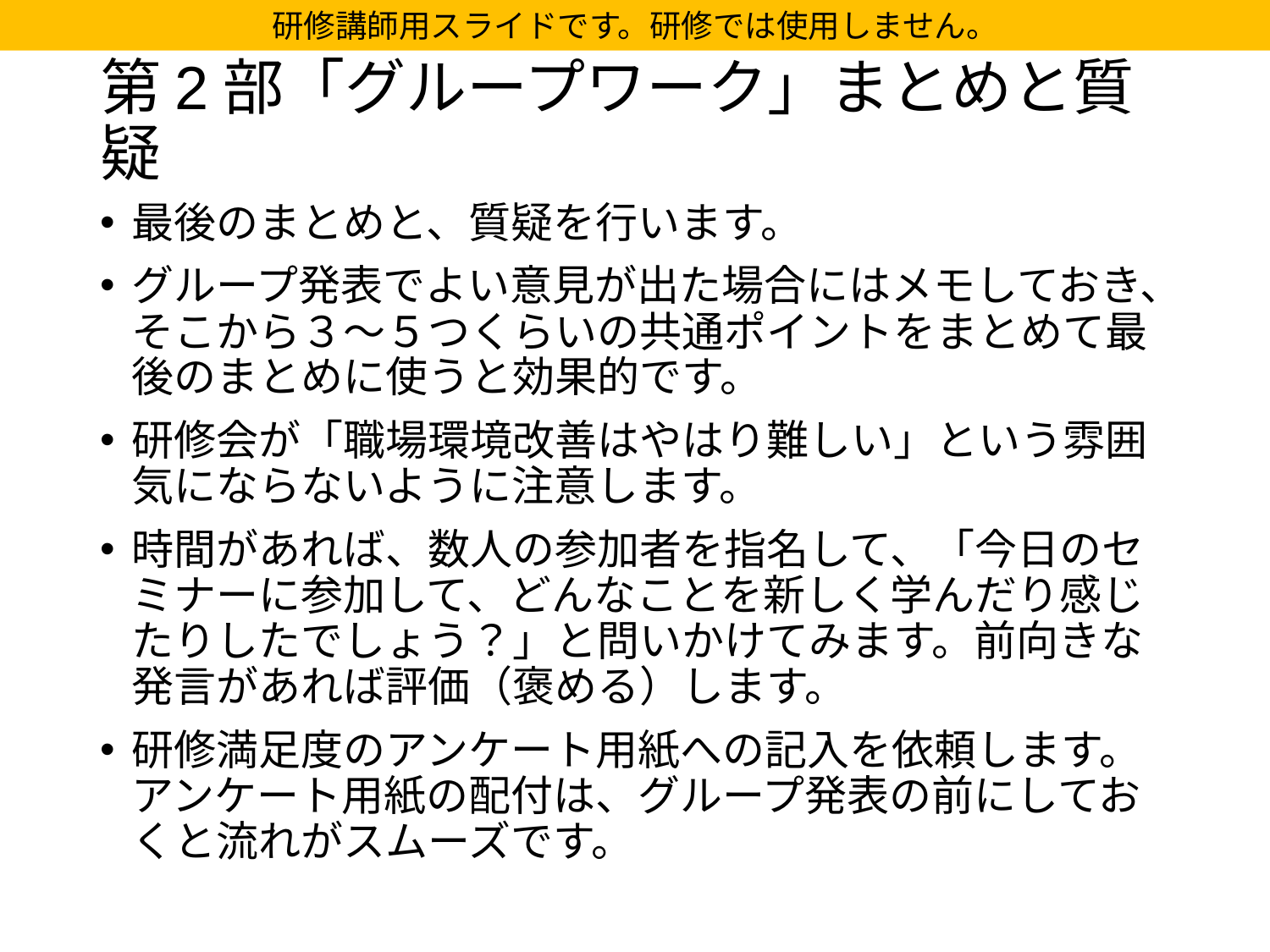

研修講師用スライドです。研修では使用しません。
# 第2部「グループワーク」まとめと質疑
最後のまとめと、質疑を行います。
グループ発表でよい意見が出た場合にはメモしておき、そこから３～５つくらいの共通ポイントをまとめて最後のまとめに使うと効果的です。
研修会が「職場環境改善はやはり難しい」という雰囲気にならないように注意します。
時間があれば、数人の参加者を指名して、「今日のセミナーに参加して、どんなことを新しく学んだり感じたりしたでしょう？」と問いかけてみます。前向きな発言があれば評価（褒める）します。
研修満足度のアンケート用紙への記入を依頼します。アンケート用紙の配付は、グループ発表の前にしておくと流れがスムーズです。